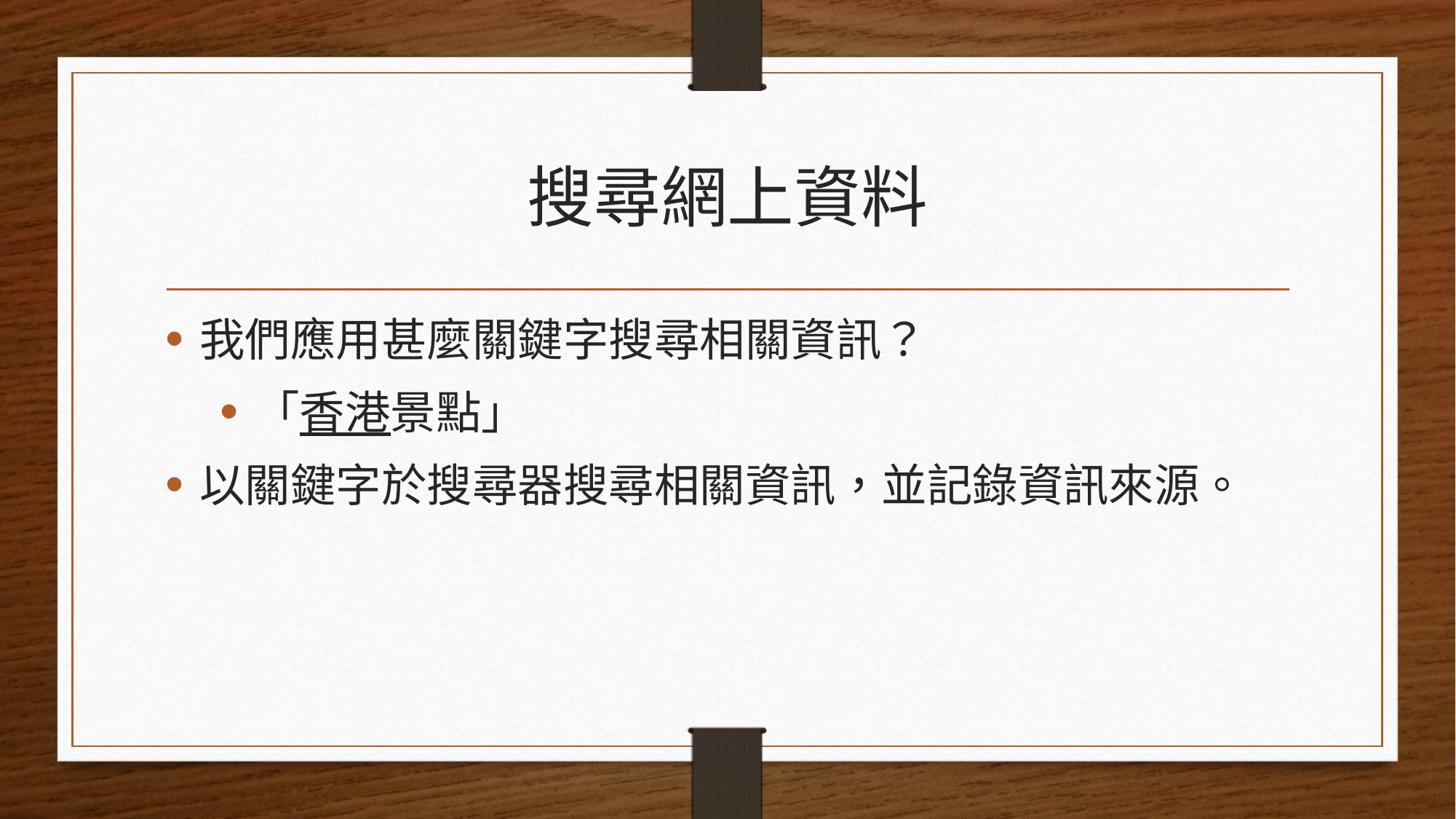

# 搜尋網上資料
我們應用甚麼關鍵字搜尋相關資訊？
「香港景點」
以關鍵字於搜尋器搜尋相關資訊，並記錄資訊來源。